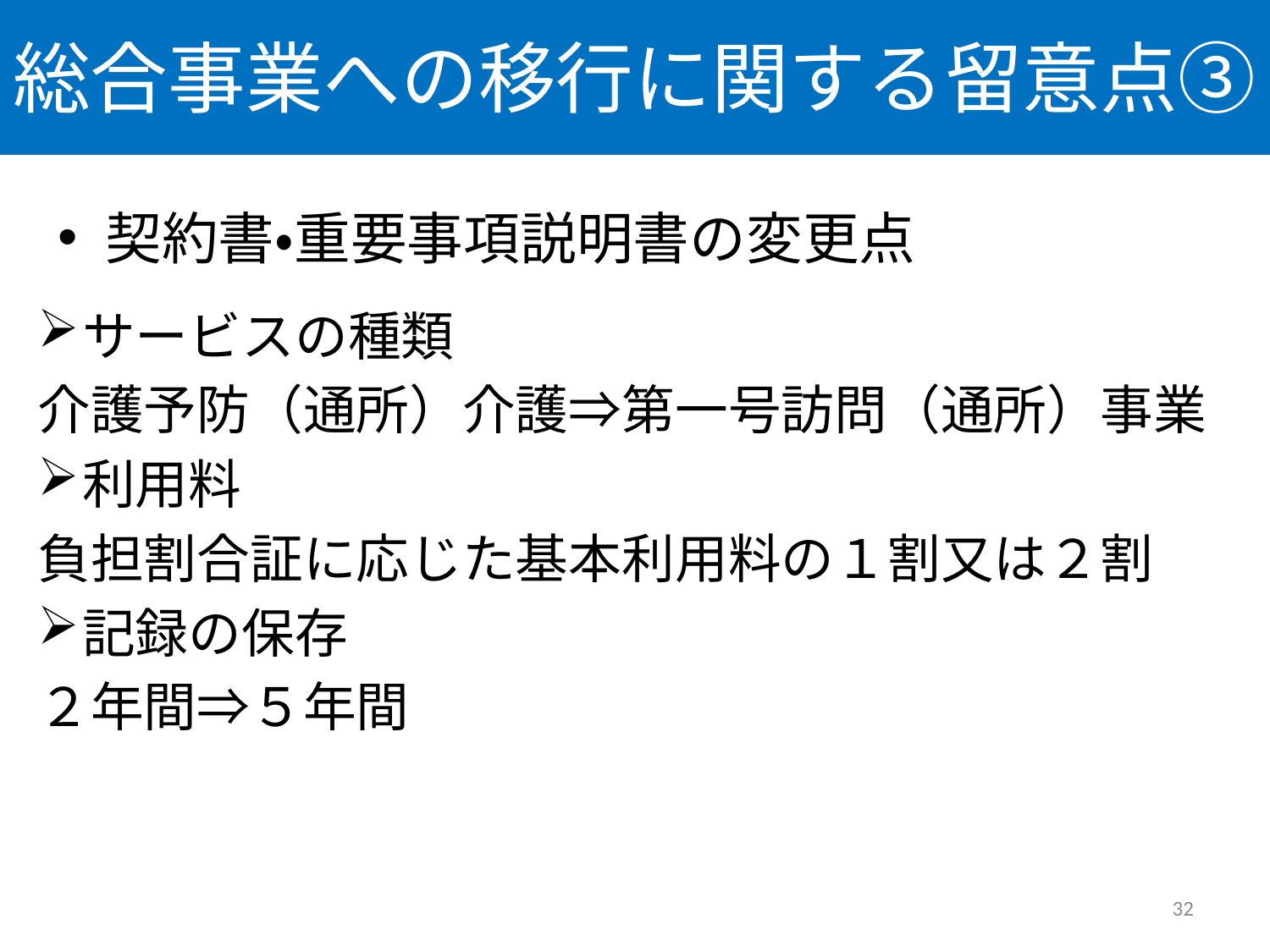

# 総合事業への移行に関する留意点③
契約書・重要事項説明書の変更点
サービスの種類
介護予防（通所）介護⇒第一号訪問（通所）事業
利用料
負担割合証に応じた基本利用料の１割又は２割
記録の保存
２年間⇒５年間
32